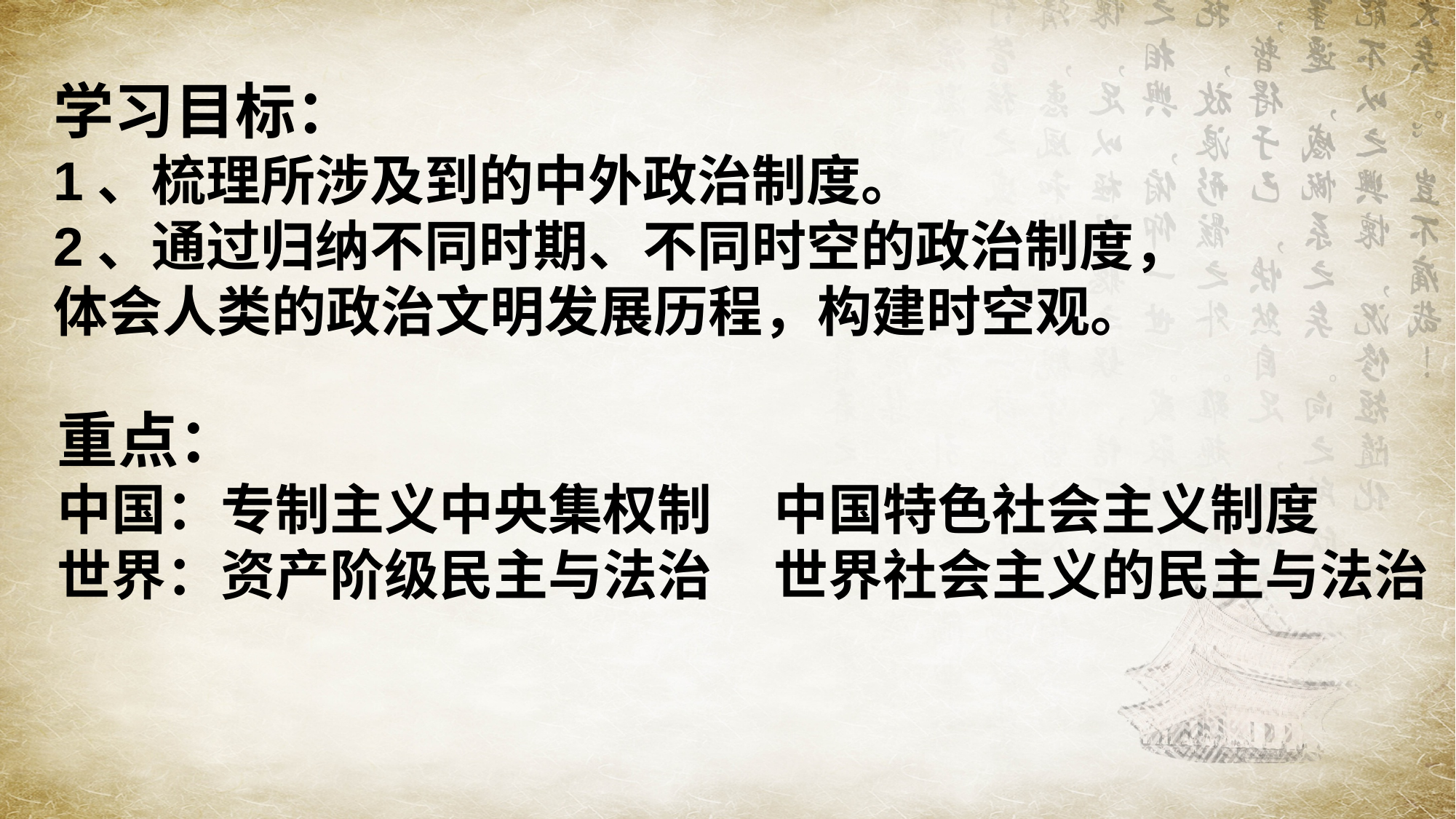

学习目标：
1、梳理所涉及到的中外政治制度。
2、通过归纳不同时期、不同时空的政治制度，体会人类的政治文明发展历程，构建时空观。
重点：
中国：专制主义中央集权制     中国特色社会主义制度
世界：资产阶级民主与法治     世界社会主义的民主与法治